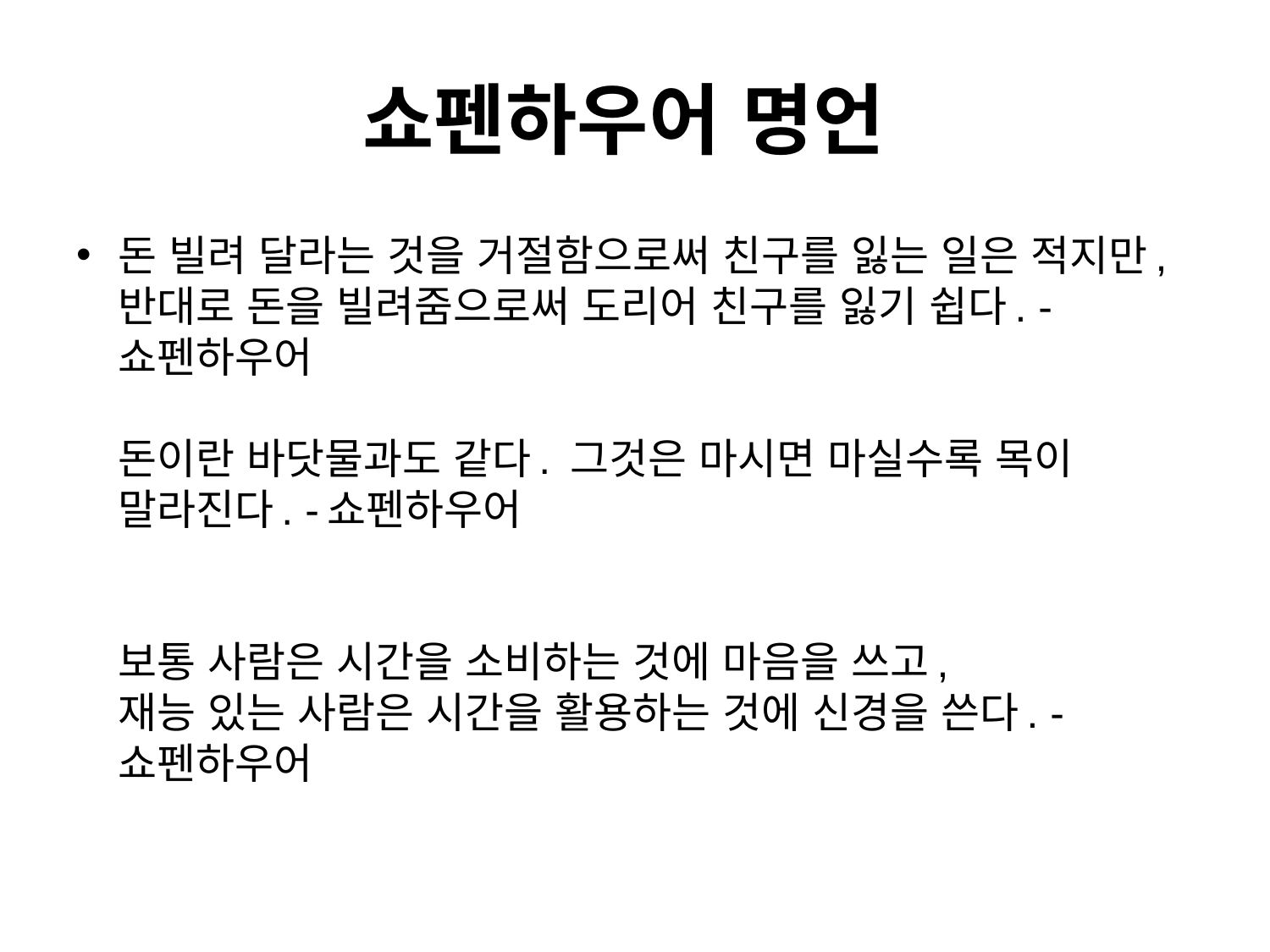

# 쇼펜하우어 명언
돈 빌려 달라는 것을 거절함으로써 친구를 잃는 일은 적지만,
반대로 돈을 빌려줌으로써 도리어 친구를 잃기 쉽다. -쇼펜하우어
돈이란 바닷물과도 같다. 그것은 마시면 마실수록 목이 말라진다. -쇼펜하우어
보통 사람은 시간을 소비하는 것에 마음을 쓰고,
재능 있는 사람은 시간을 활용하는 것에 신경을 쓴다. -쇼펜하우어